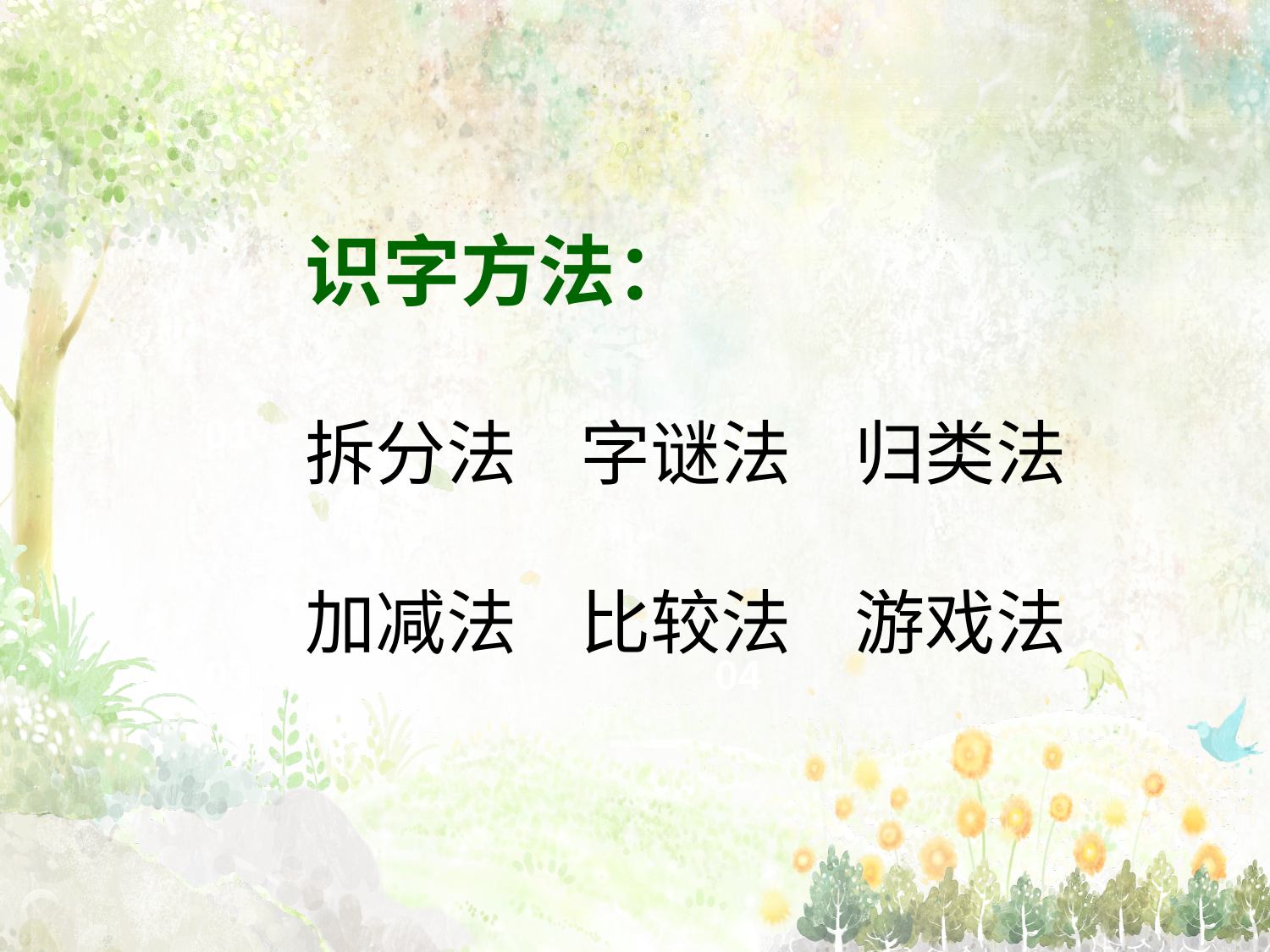

识字方法：

拆分法    字谜法    归类法

加减法    比较法    游戏法
01
02
03
04